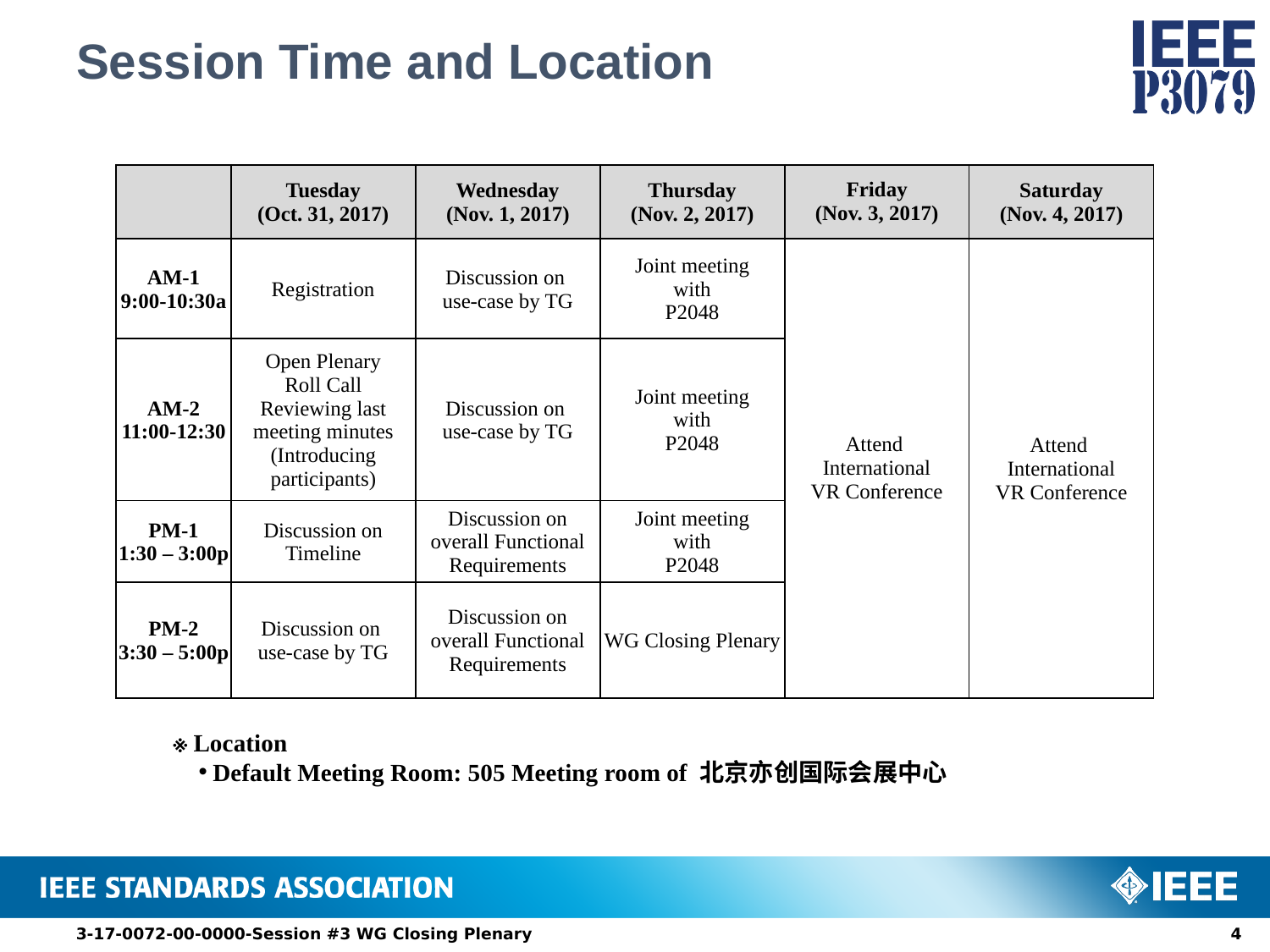

# Session Time and Location
|  | Tuesday (Oct. 31, 2017) | Wednesday (Nov. 1, 2017) | Thursday (Nov. 2, 2017) | Friday (Nov. 3, 2017) | Saturday (Nov. 4, 2017) |
| --- | --- | --- | --- | --- | --- |
| AM-1 9:00-10:30a | Registration | Discussion on use-case by TG | Joint meeting with P2048 | Attend International VR Conference | Attend International VR Conference |
| AM-2 11:00-12:30 | Open Plenary Roll Call Reviewing last meeting minutes (Introducing participants) | Discussion on use-case by TG | Joint meeting with P2048 |  |  |
| PM-1 1:30 – 3:00p | Discussion on Timeline | Discussion on overall Functional Requirements | Joint meeting with P2048 |  |  |
| PM-2 3:30 – 5:00p | Discussion on use-case by TG | Discussion on overall Functional Requirements | WG Closing Plenary |  |  |
※ Location
Default Meeting Room: 505 Meeting room of 北京亦创国际会展中心
3-17-0072-00-0000-Session #3 WG Closing Plenary
4